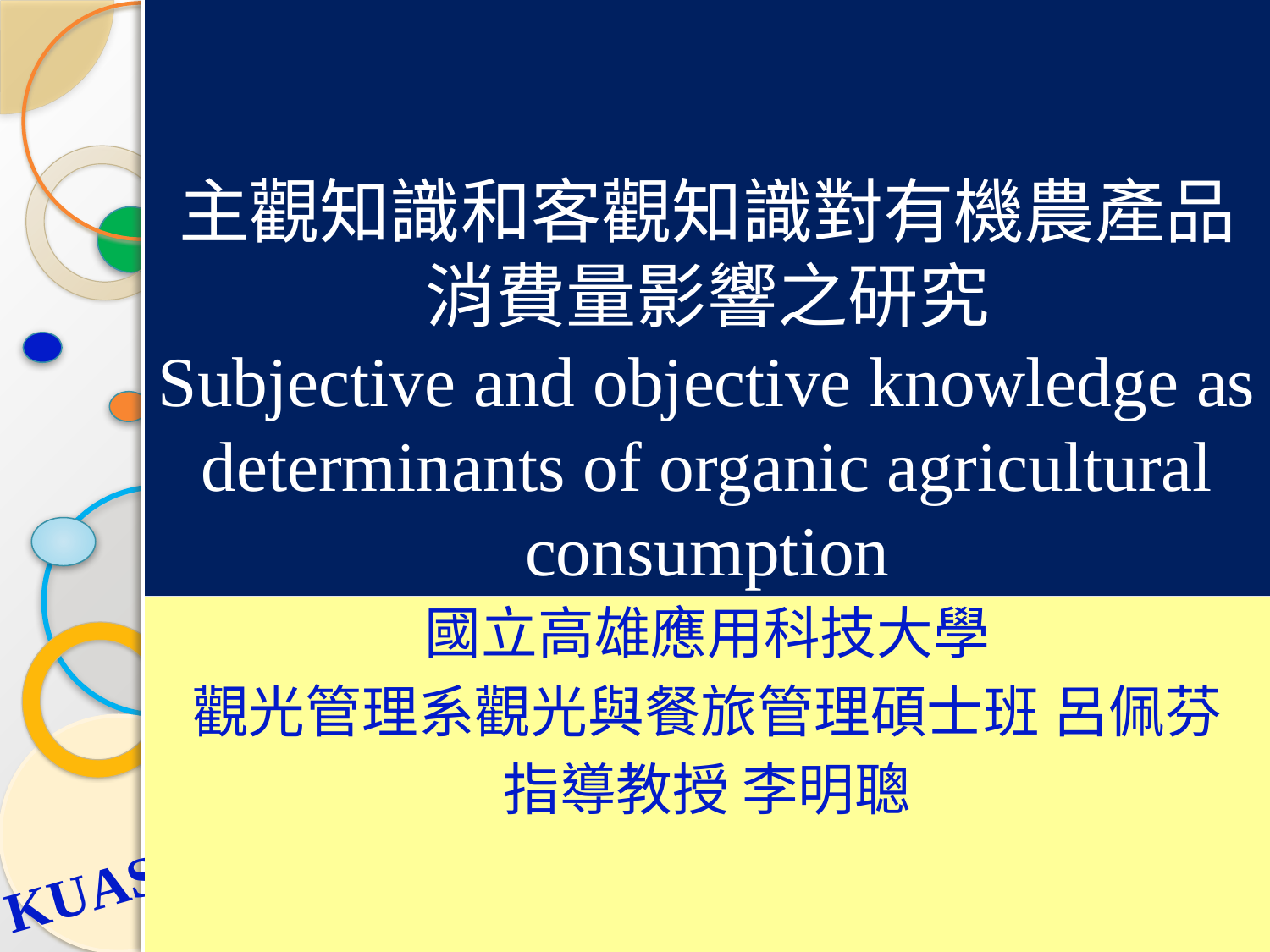

# 主觀知識和客觀知識對有機農產品消費量影響之研究 Subjective and objective knowledge as determinants of organic agricultural consumption
國立高雄應用科技大學
觀光管理系觀光與餐旅管理碩士班 呂佩芬
指導教授 李明聰